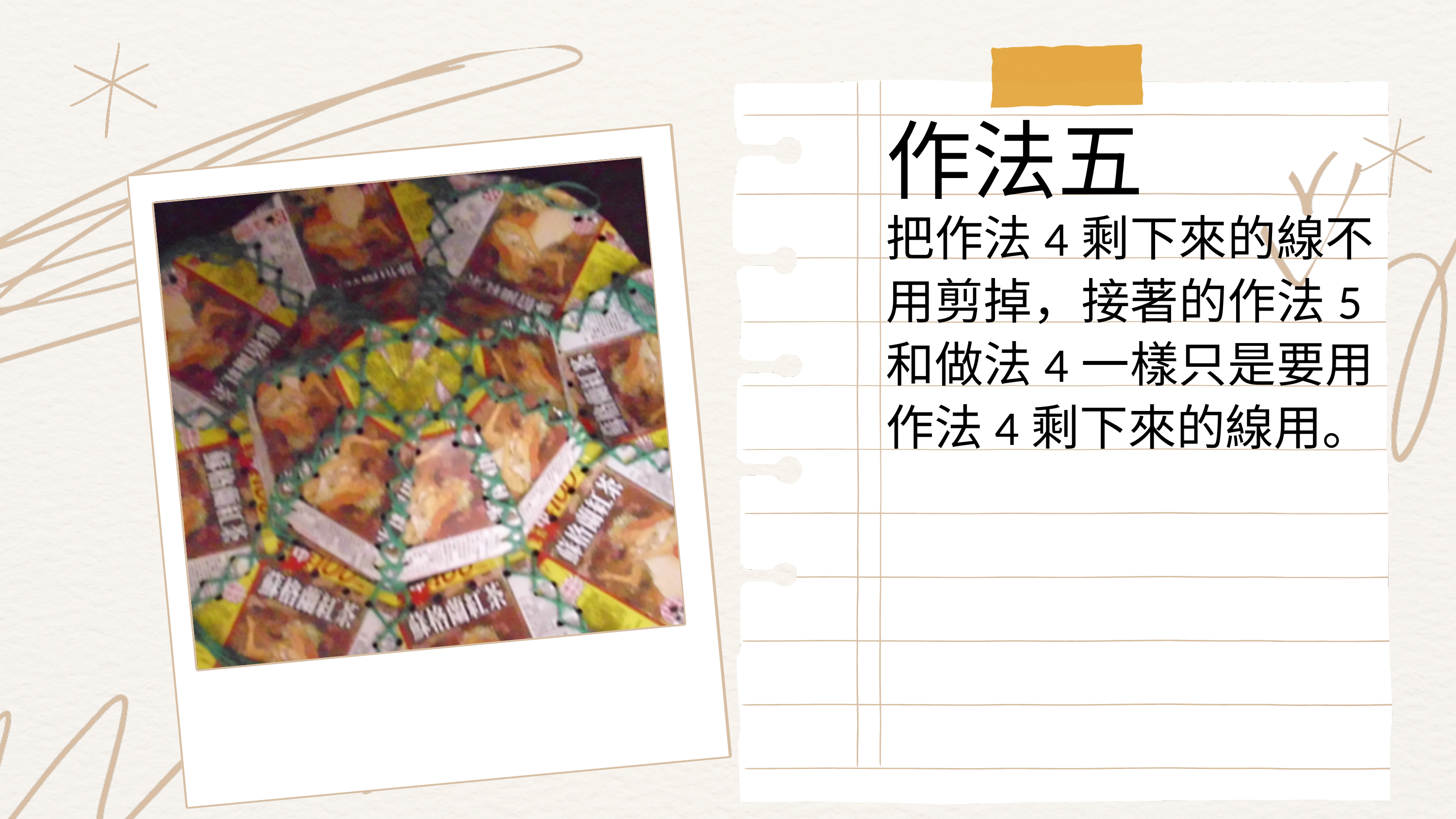

作法五

把作法4剩下來的線不用剪掉，接著的作法5和做法4一樣只是要用作法4剩下來的線用。